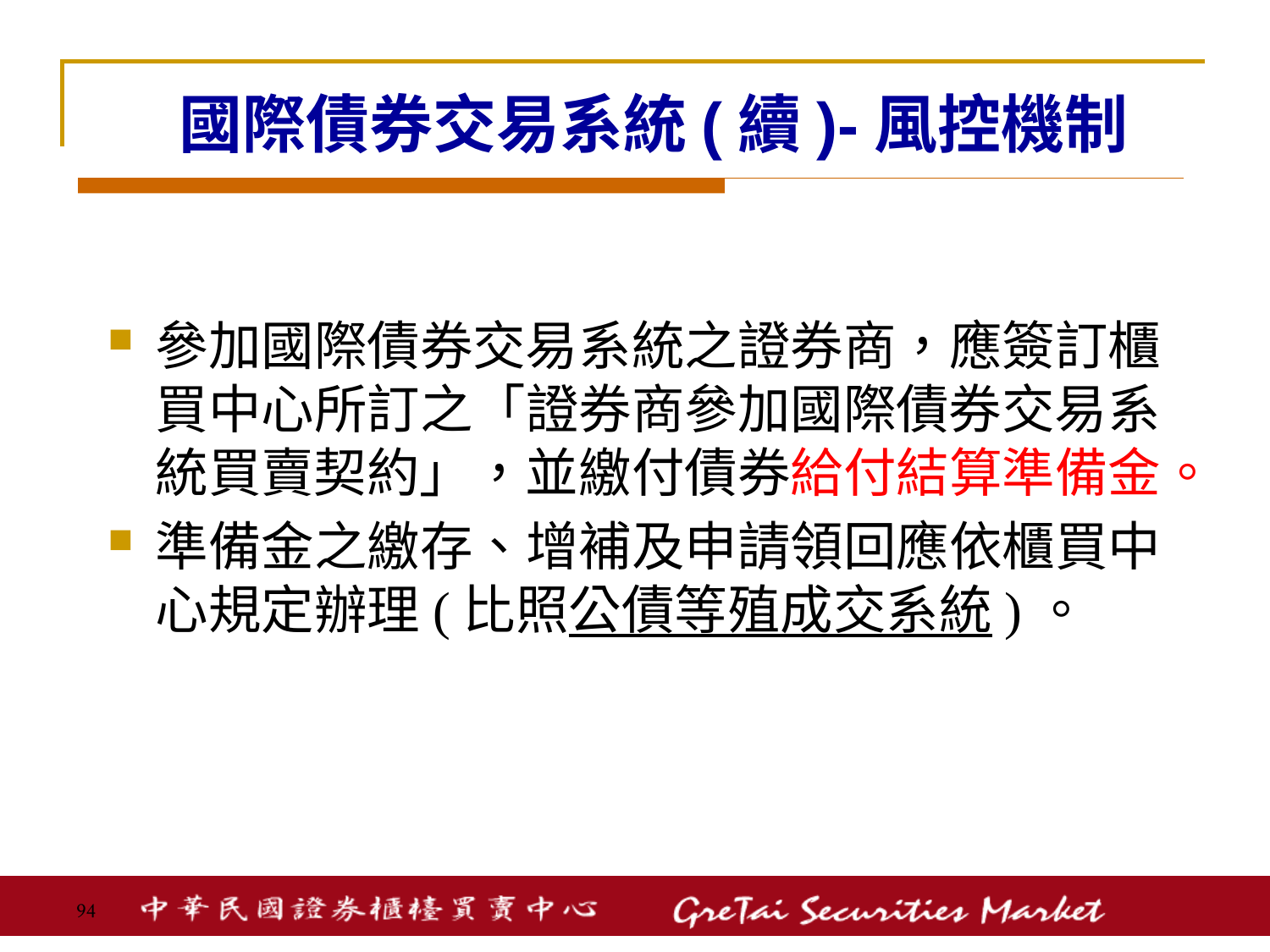

# 國際債券交易系統(續)-風控機制

參加國際債券交易系統之證券商，應簽訂櫃買中心所訂之「證券商參加國際債券交易系統買賣契約」，並繳付債券給付結算準備金。
準備金之繳存、增補及申請領回應依櫃買中心規定辦理(比照公債等殖成交系統)。
94